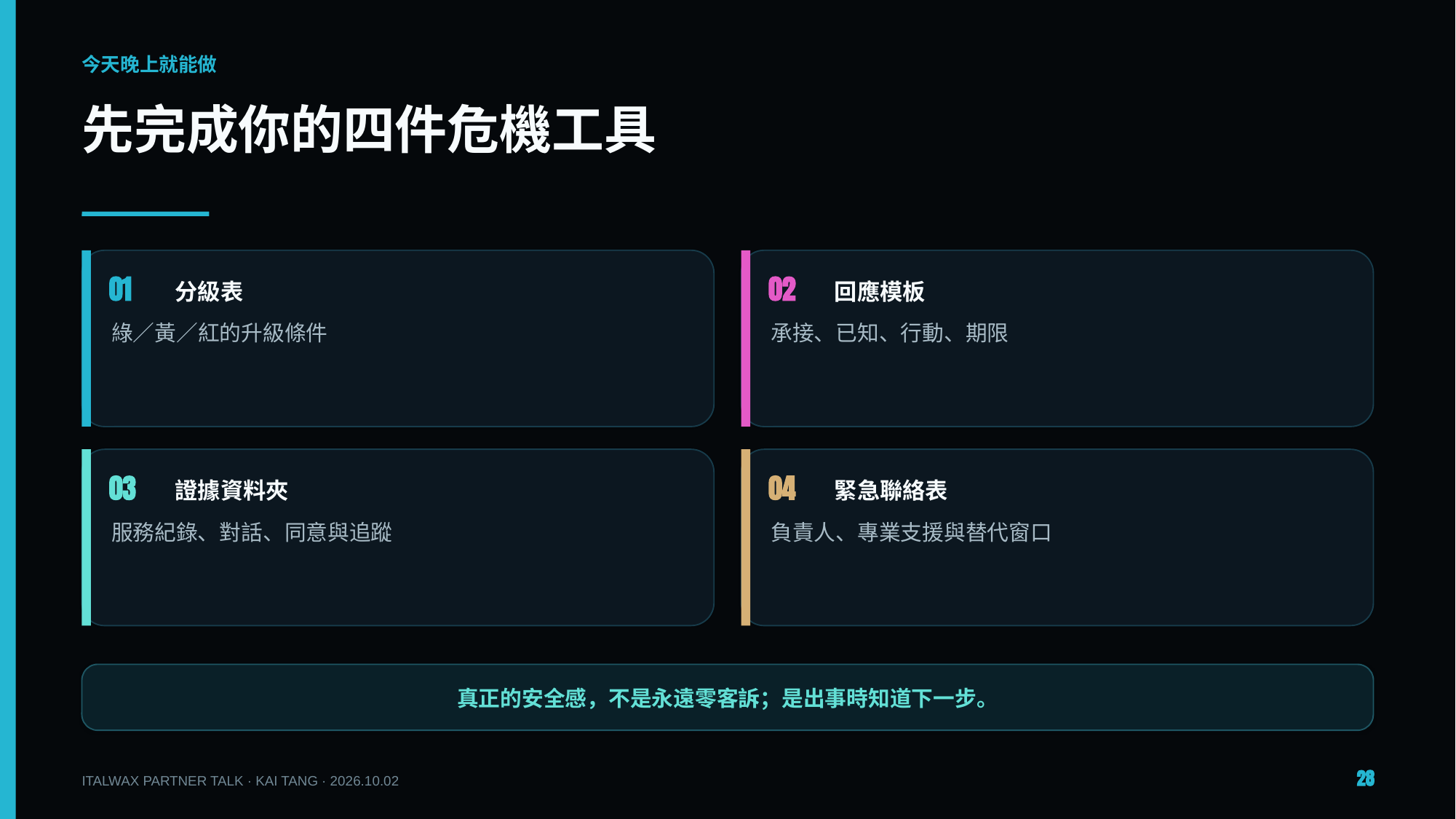

今天晚上就能做
先完成你的四件危機工具

01
分級表
02
回應模板
綠／黃／紅的升級條件
承接、已知、行動、期限

03
證據資料夾
04
緊急聯絡表
服務紀錄、對話、同意與追蹤
負責人、專業支援與替代窗口

真正的安全感，不是永遠零客訴；是出事時知道下一步。
28
ITALWAX PARTNER TALK · KAI TANG · 2026.10.02